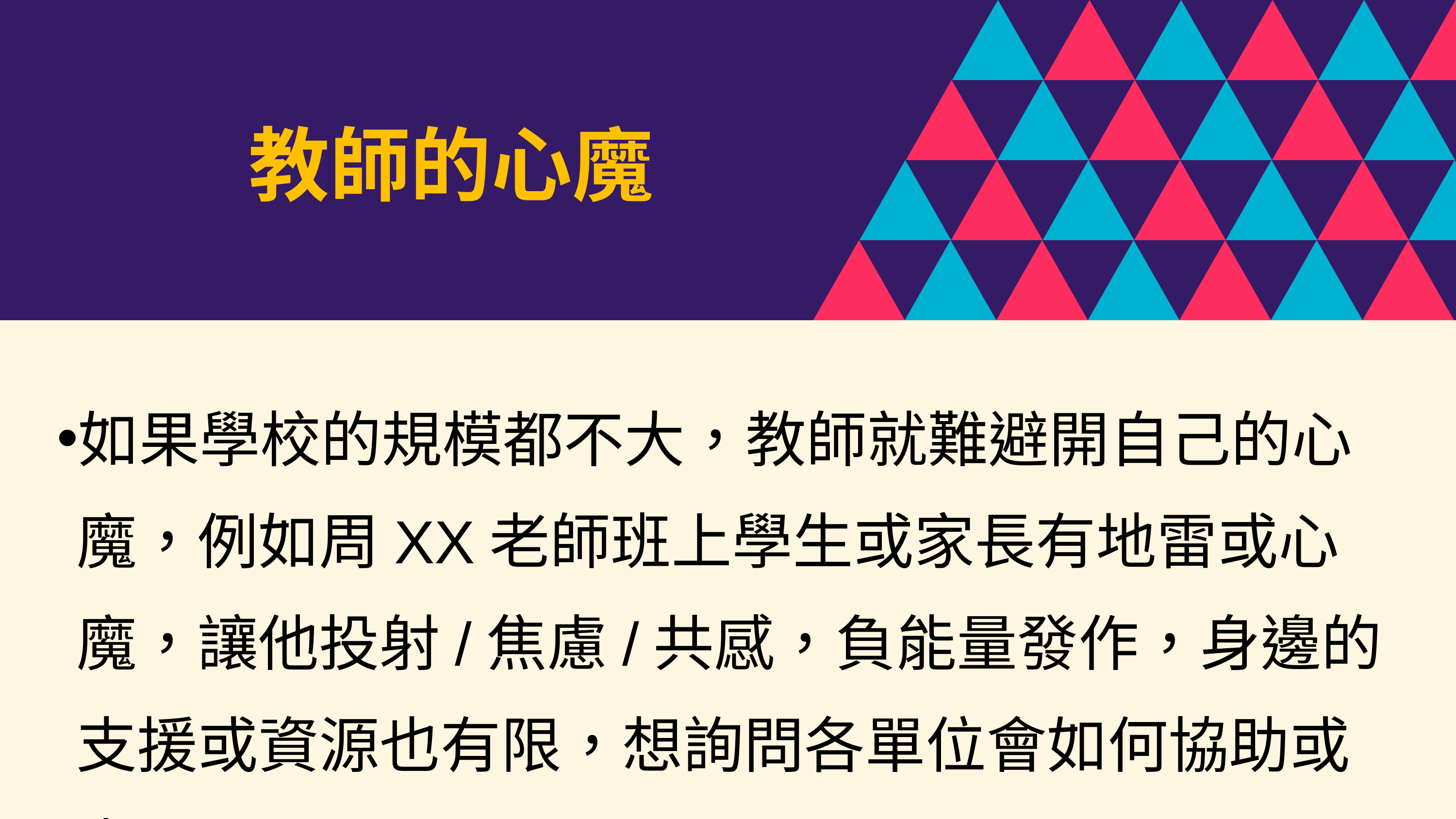

教師的心魔
如果學校的規模都不大，教師就難避開自己的心魔，例如周XX老師班上學生或家長有地雷或心魔，讓他投射/焦慮/共感，負能量發作，身邊的支援或資源也有限，想詢問各單位會如何協助或處理。